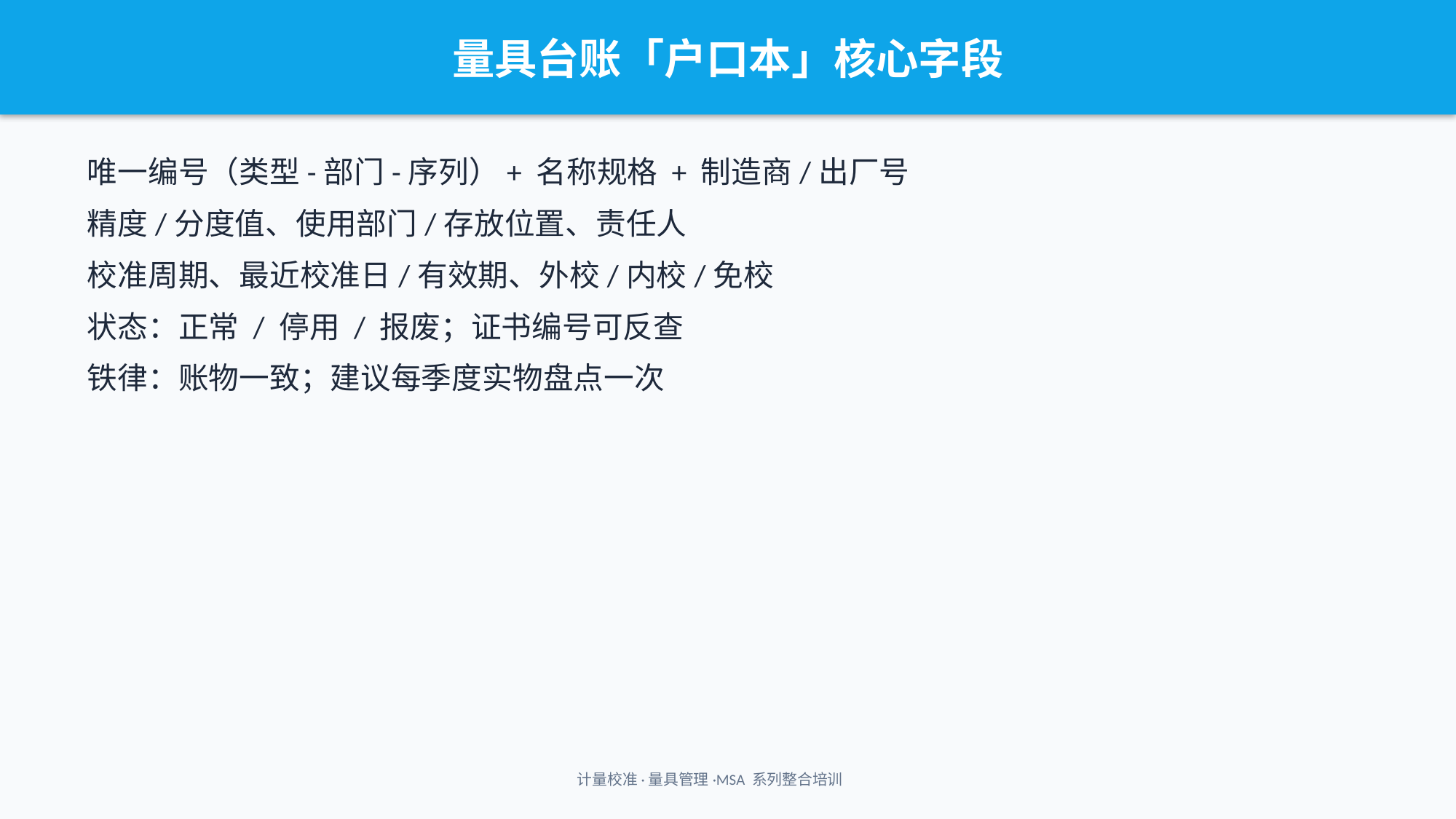

量具台账「户口本」核心字段
唯一编号（类型-部门-序列）+ 名称规格 + 制造商/出厂号
精度/分度值、使用部门/存放位置、责任人
校准周期、最近校准日/有效期、外校/内校/免校
状态：正常 / 停用 / 报废；证书编号可反查
铁律：账物一致；建议每季度实物盘点一次
计量校准·量具管理·MSA 系列整合培训